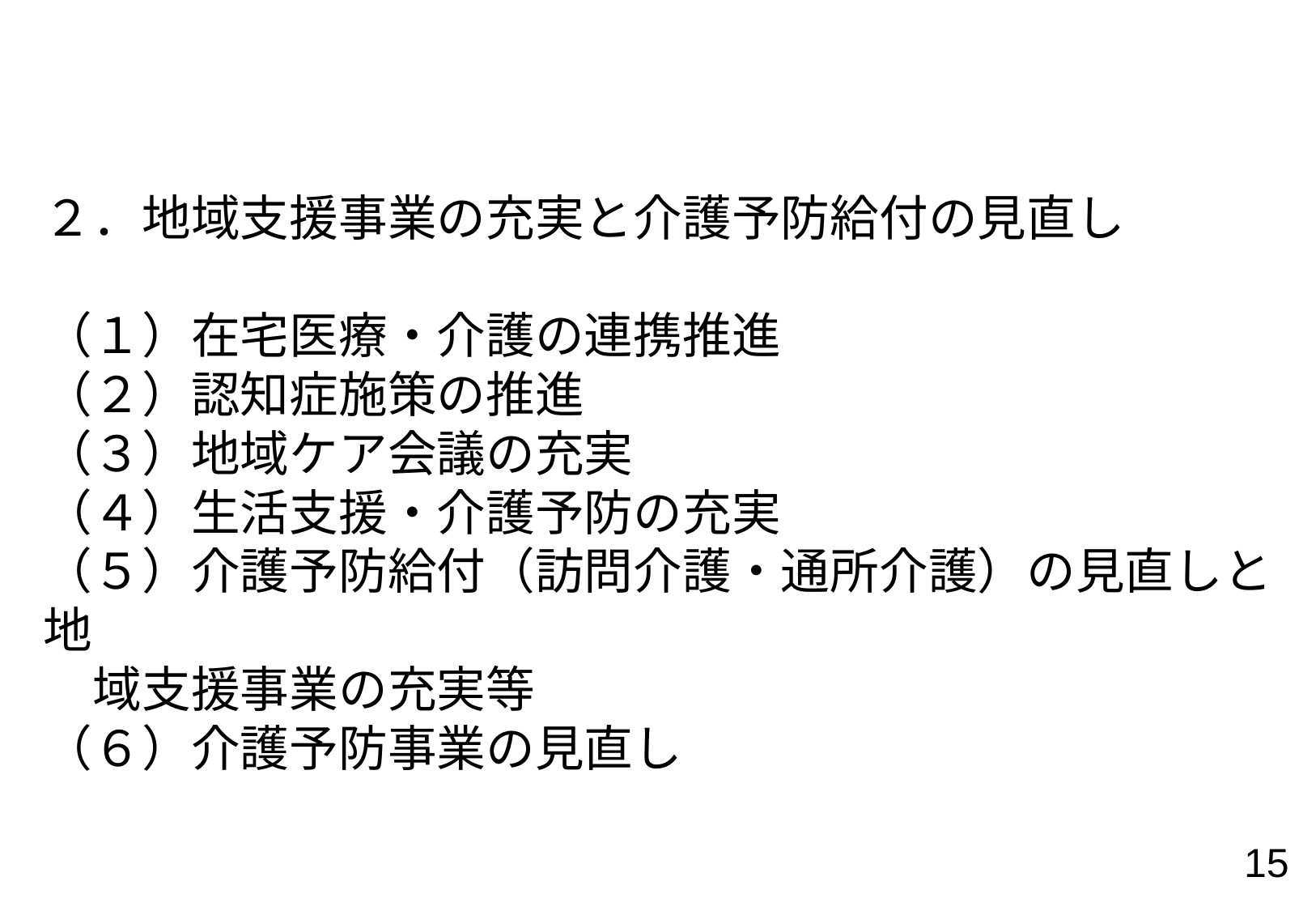

# ２．地域支援事業の充実と介護予防給付の見直し （１）在宅医療・介護の連携推進 （２）認知症施策の推進 （３）地域ケア会議の充実　 （４）生活支援・介護予防の充実 （５）介護予防給付（訪問介護・通所介護）の見直しと 地 　域支援事業の充実等 （６）介護予防事業の見直し
15